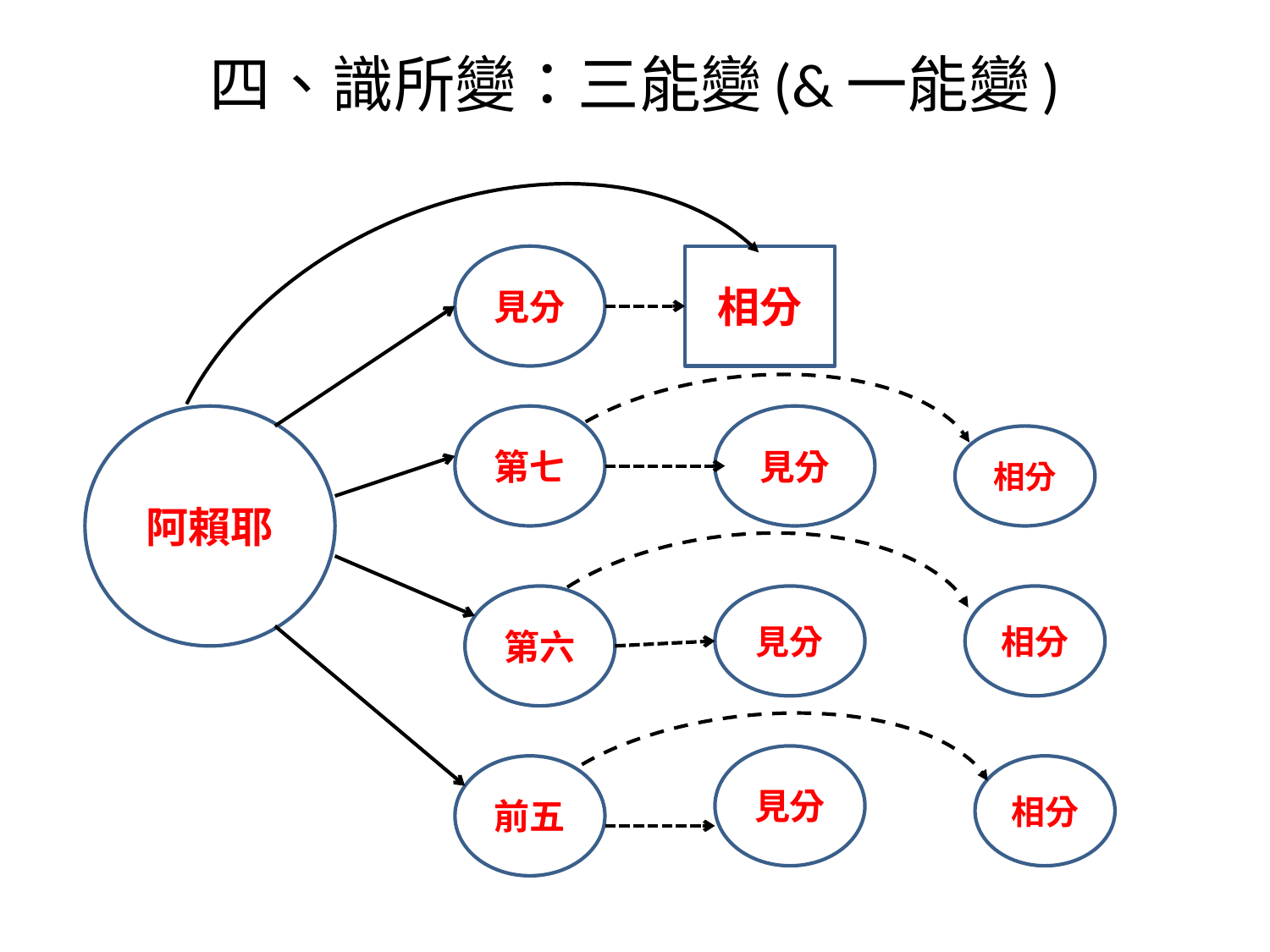

# 四、識所變：三能變(&一能變)

相分
見分

阿賴耶
見分
第七
相分

第六
見分
相分

見分
前五
相分